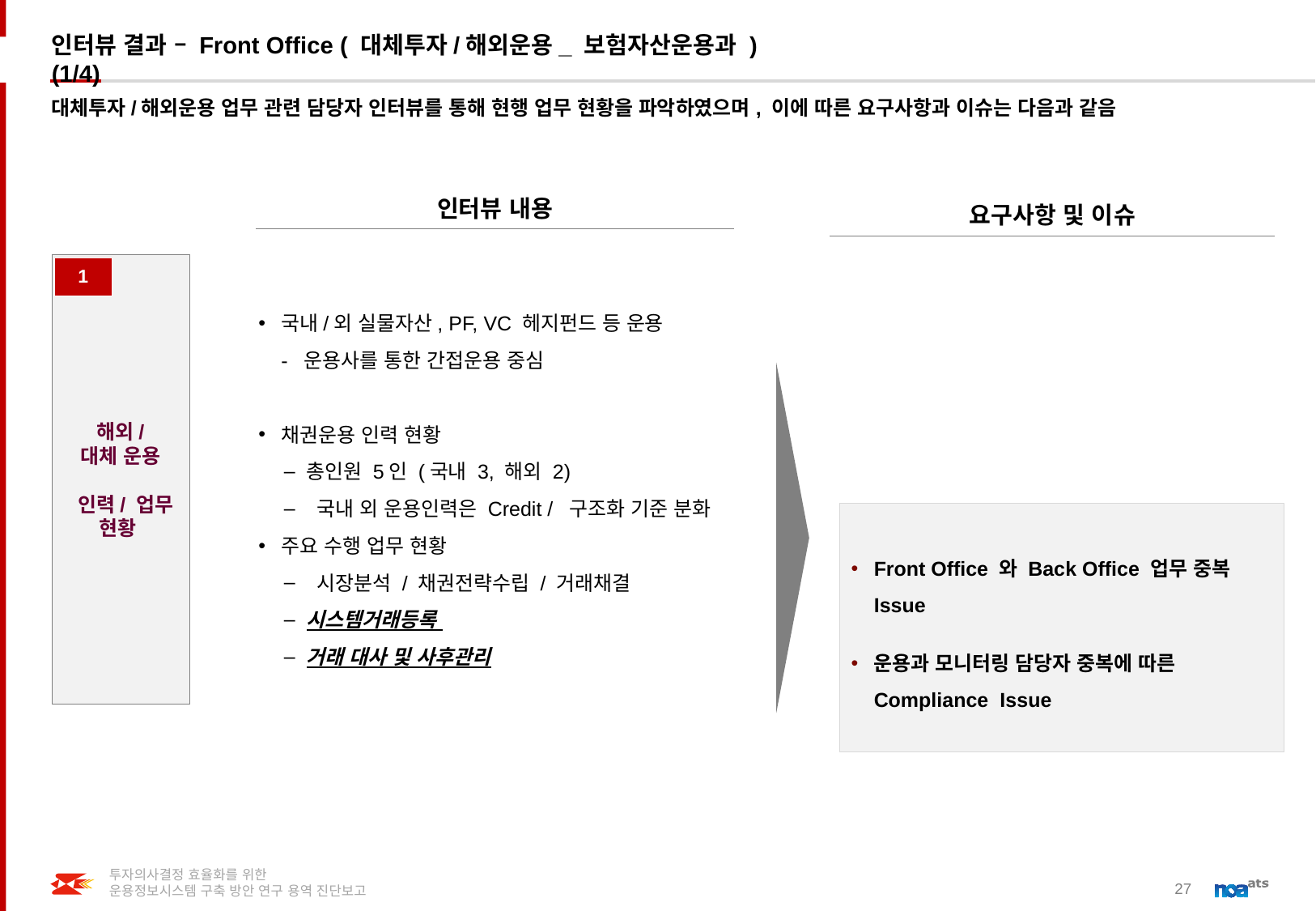

# 인터뷰 결과 – Front Office ( 대체투자/해외운용_ 보험자산운용과 ) (1/4)
대체투자/해외운용 업무 관련 담당자 인터뷰를 통해 현행 업무 현황을 파악하였으며, 이에 따른 요구사항과 이슈는 다음과 같음
인터뷰 내용
요구사항 및 이슈

해외/
대체 운용

 인력/ 업무 현황

국내/외 실물자산, PF, VC 헤지펀드 등 운용
    -  운용사를 통한 간접운용 중심

채권운용 인력 현황
총인원 5인 (국내 3, 해외 2)
 국내 외 운용인력은 Credit /  구조화 기준 분화
주요 수행 업무 현황
 시장분석 / 채권전략수립 / 거래채결
시스템거래등록
거래 대사 및 사후관리

1
Front Office 와 Back Office 업무 중복 Issue

운용과 모니터링 담당자 중복에 따른 Compliance  Issue